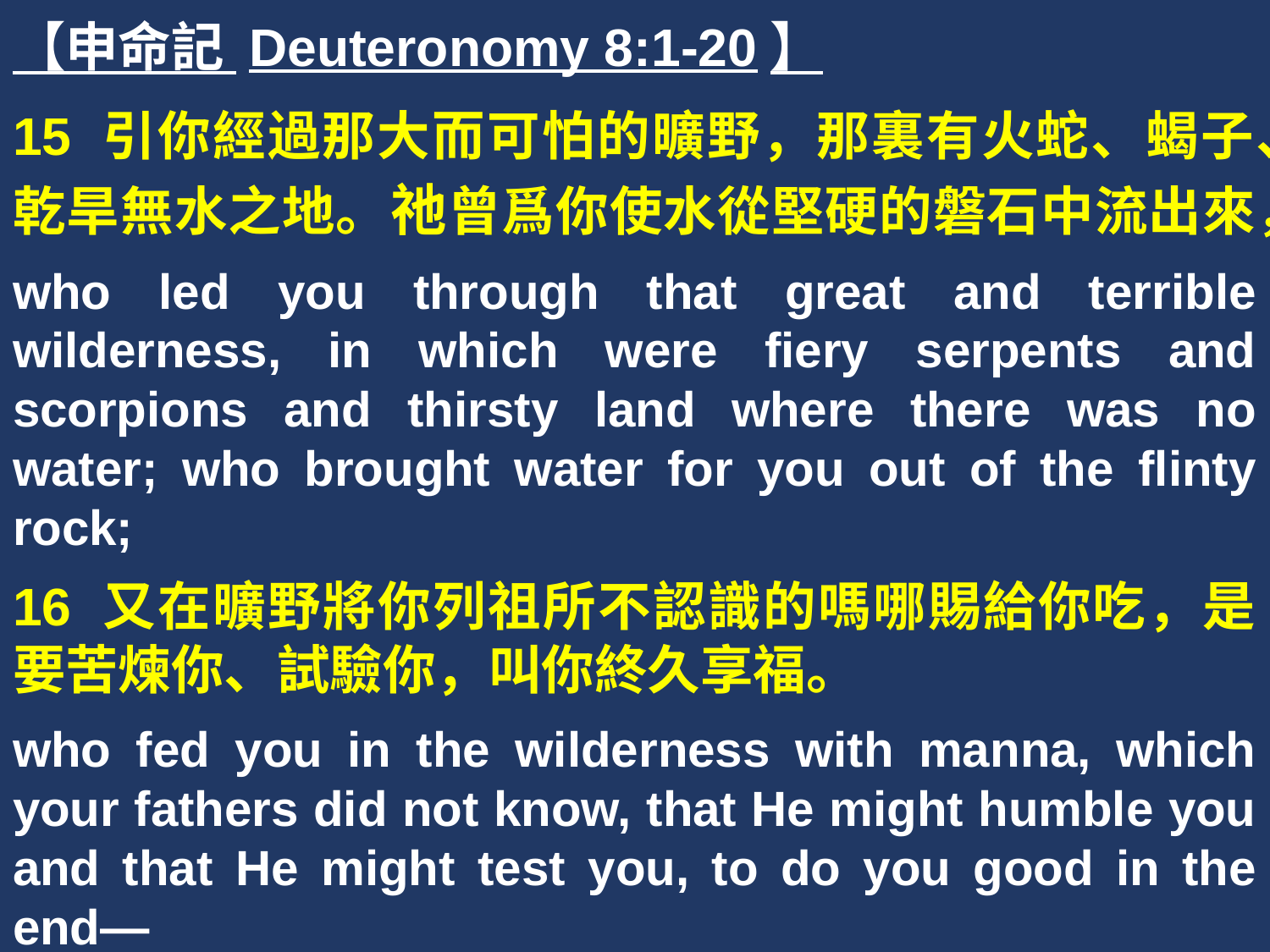

【申命記 Deuteronomy 8:1-20】
15 引你經過那大而可怕的曠野，那裏有火蛇、蝎子、乾旱無水之地。祂曾爲你使水從堅硬的磐石中流出來，
who led you through that great and terrible wilderness, in which were fiery serpents and scorpions and thirsty land where there was no water; who brought water for you out of the flinty rock;
16 又在曠野將你列祖所不認識的嗎哪賜給你吃，是要苦煉你、試驗你，叫你終久享福。
who fed you in the wilderness with manna, which your fathers did not know, that He might humble you and that He might test you, to do you good in the end—